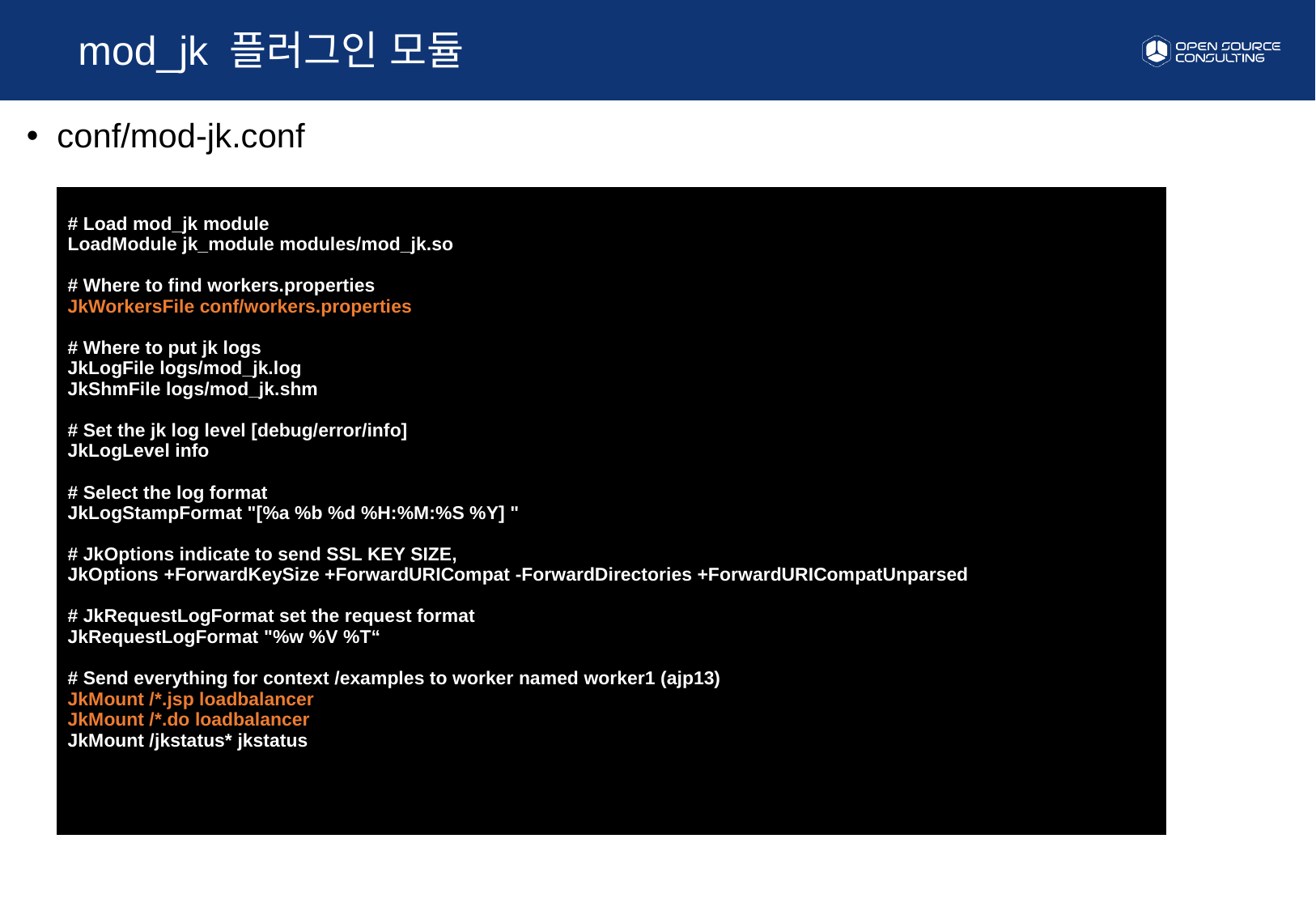

mod_jk 플러그인 모듈
conf/mod-jk.conf
| # Load mod\_jk module LoadModule jk\_module modules/mod\_jk.so # Where to find workers.properties JkWorkersFile conf/workers.properties # Where to put jk logs JkLogFile logs/mod\_jk.log JkShmFile logs/mod\_jk.shm # Set the jk log level [debug/error/info] JkLogLevel info # Select the log format JkLogStampFormat "[%a %b %d %H:%M:%S %Y] " # JkOptions indicate to send SSL KEY SIZE, JkOptions +ForwardKeySize +ForwardURICompat -ForwardDirectories +ForwardURICompatUnparsed # JkRequestLogFormat set the request format JkRequestLogFormat "%w %V %T“ # Send everything for context /examples to worker named worker1 (ajp13) JkMount /\*.jsp loadbalancer JkMount /\*.do loadbalancer JkMount /jkstatus\* jkstatus |
| --- |